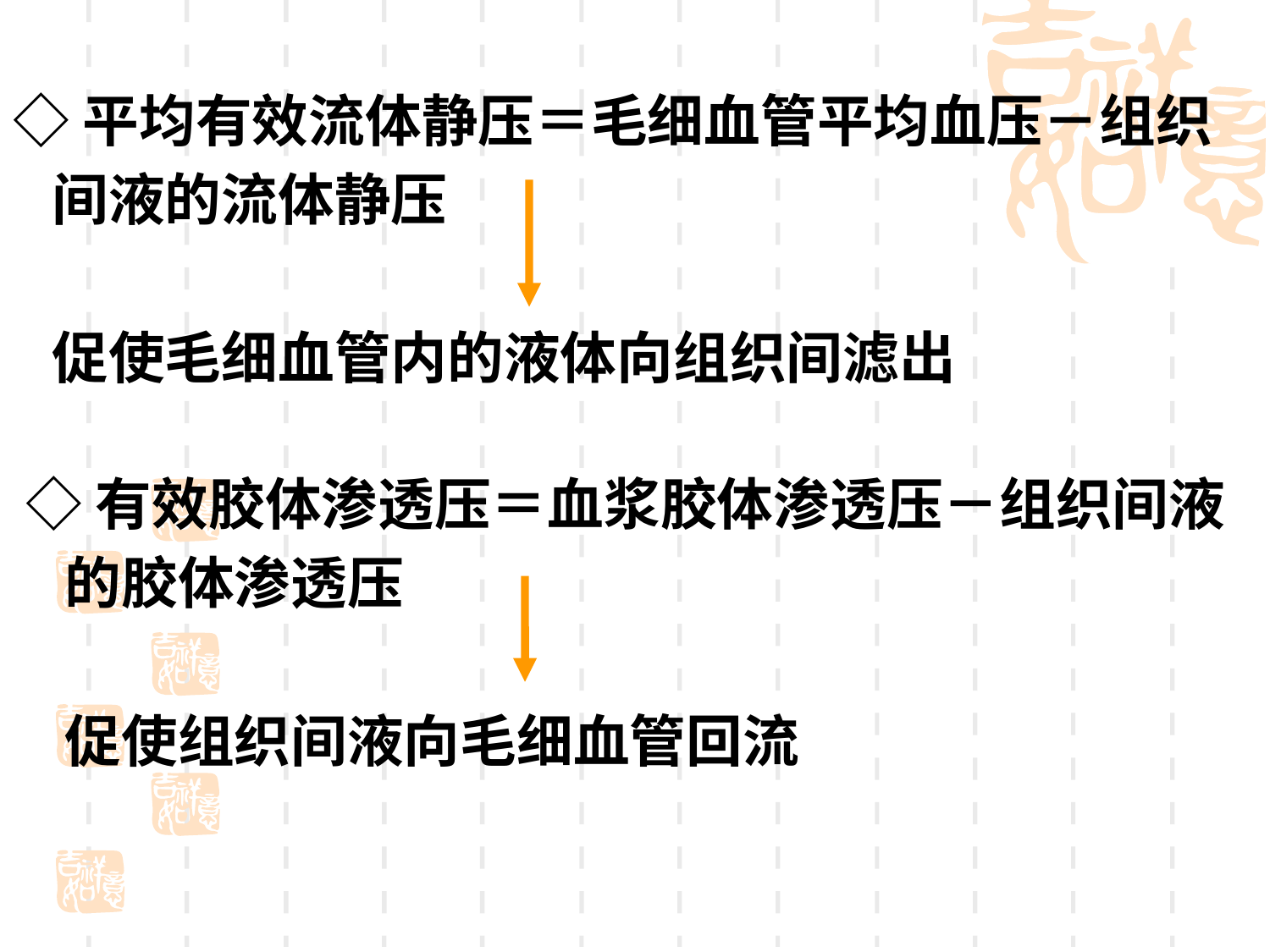

◇平均有效流体静压＝毛细血管平均血压－组织
  间液的流体静压

  促使毛细血管内的液体向组织间滤出
 ◇有效胶体渗透压＝血浆胶体渗透压－组织间液
   的胶体渗透压

   促使组织间液向毛细血管回流

#